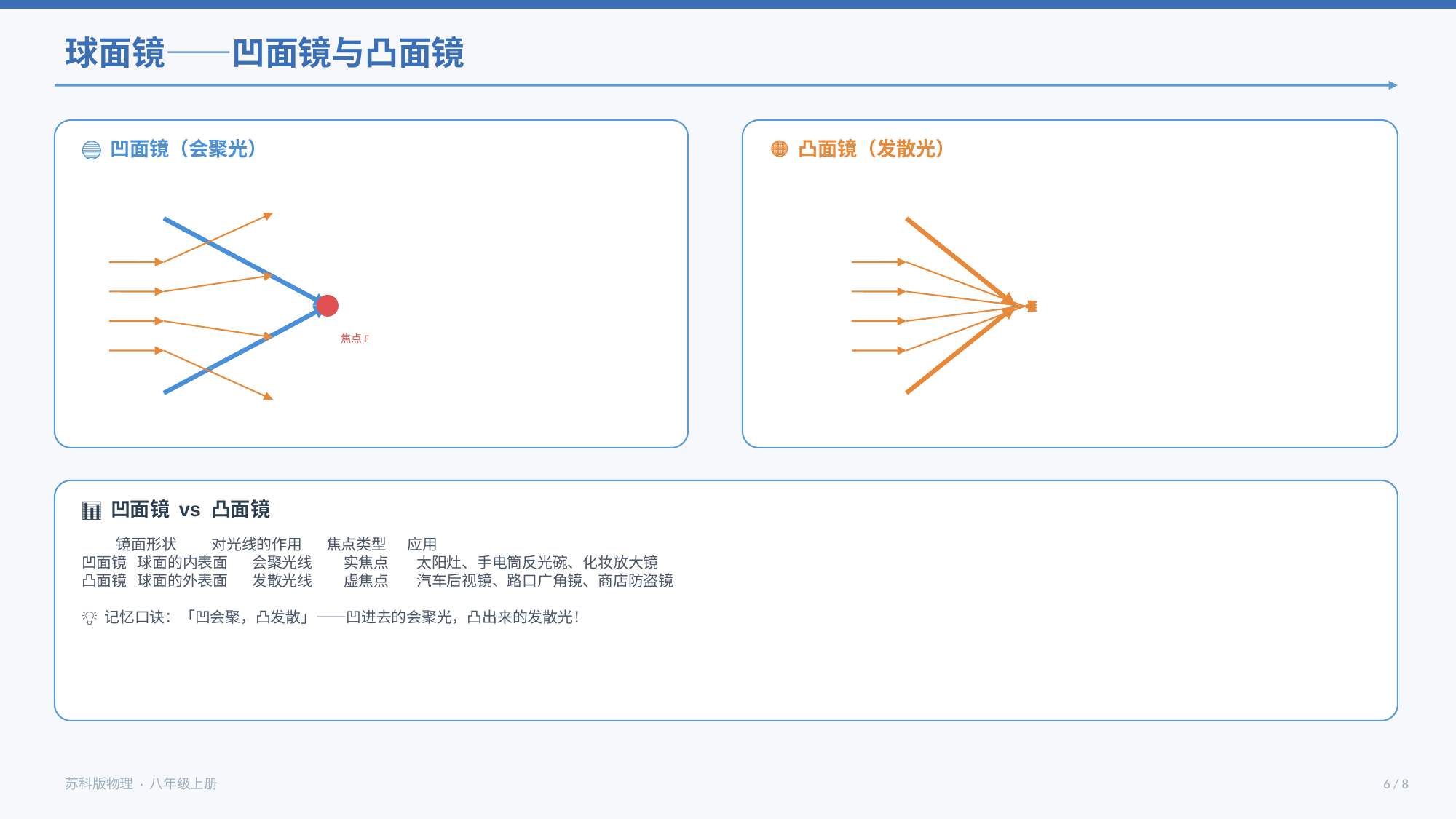

球面镜——凹面镜与凸面镜

🔵 凹面镜（会聚光）
🟠 凸面镜（发散光）

焦点F

平行光经凹面镜反射后会聚于焦点
平行光经凸面镜反射后发散

📊 凹面镜 vs 凸面镜
         镜面形状          对光线的作用       焦点类型      应用
凹面镜   球面的内表面       会聚光线         实焦点        太阳灶、手电筒反光碗、化妆放大镜
凸面镜   球面的外表面       发散光线         虚焦点        汽车后视镜、路口广角镜、商店防盗镜

💡 记忆口诀：「凹会聚，凸发散」——凹进去的会聚光，凸出来的发散光！
苏科版物理 · 八年级上册
6 / 8